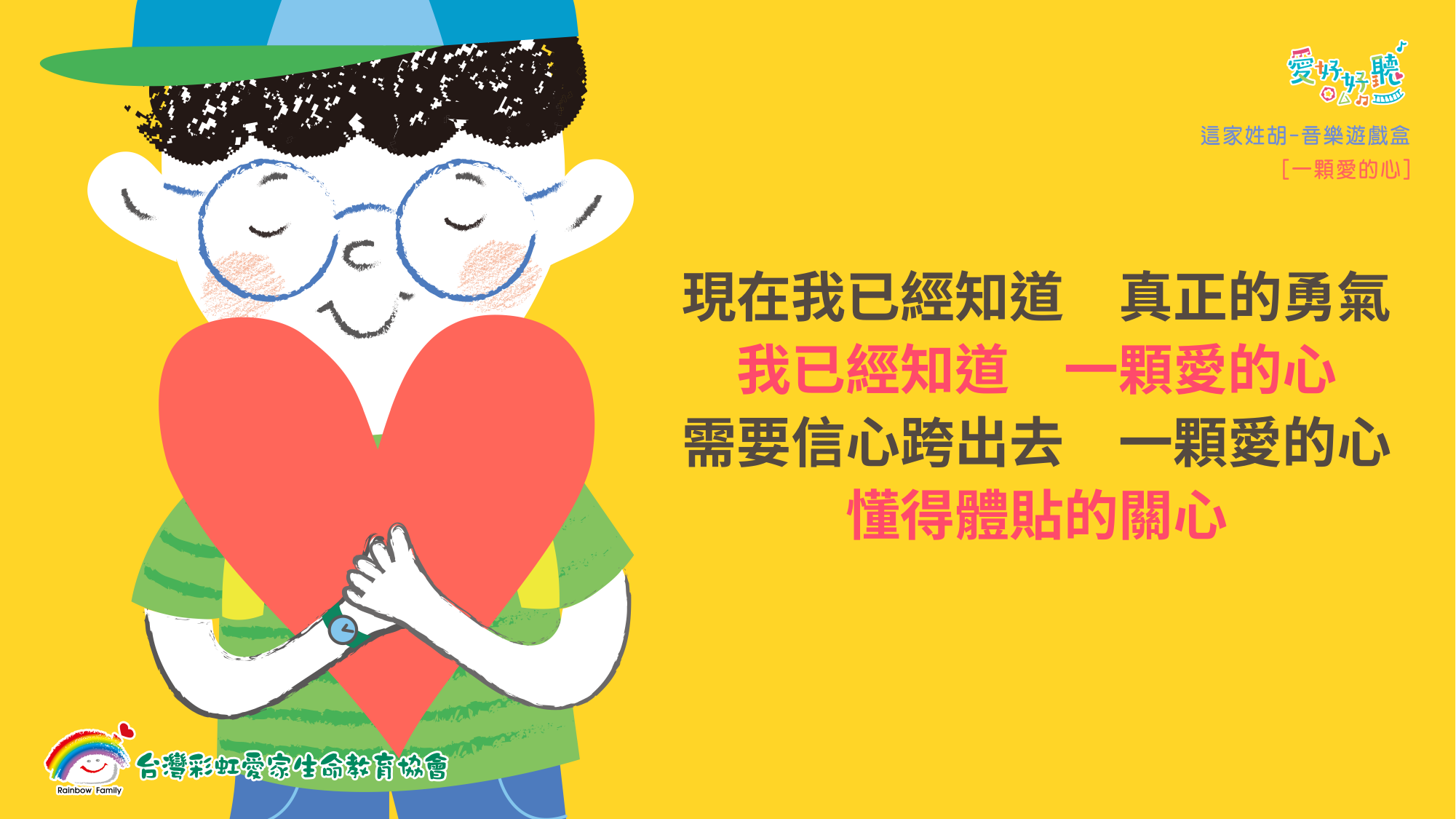

現在我已經知道　真正的勇氣
我已經知道　一顆愛的心
需要信心跨出去　一顆愛的心
懂得體貼的關心